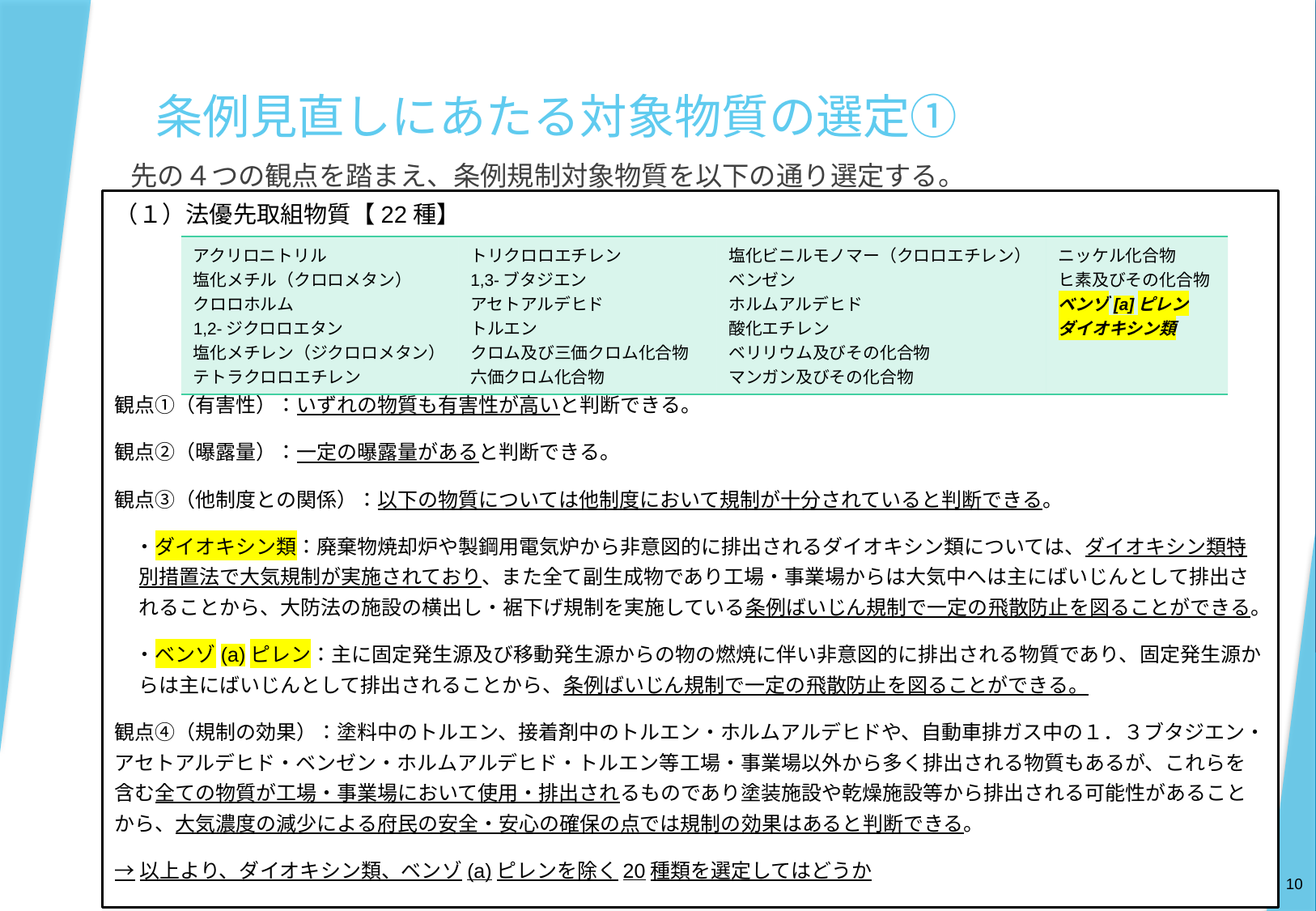

# 条例見直しにあたる対象物質の選定①
先の４つの観点を踏まえ、条例規制対象物質を以下の通り選定する。
（１）法優先取組物質【22種】

観点①（有害性）：いずれの物質も有害性が高いと判断できる。
観点②（曝露量）：一定の曝露量があると判断できる。
観点③（他制度との関係）：以下の物質については他制度において規制が十分されていると判断できる。
　・ダイオキシン類：廃棄物焼却炉や製鋼用電気炉から非意図的に排出されるダイオキシン類については、ダイオキシン類特別措置法で大気規制が実施されており、また全て副生成物であり工場・事業場からは大気中へは主にばいじんとして排出されることから、大防法の施設の横出し・裾下げ規制を実施している条例ばいじん規制で一定の飛散防止を図ることができる。
　・ベンゾ(a)ピレン：主に固定発生源及び移動発生源からの物の燃焼に伴い非意図的に排出される物質であり、固定発生源からは主にばいじんとして排出されることから、条例ばいじん規制で一定の飛散防止を図ることができる。
観点④（規制の効果）：塗料中のトルエン、接着剤中のトルエン・ホルムアルデヒドや、自動車排ガス中の１．３ブタジエン・アセトアルデヒド・ベンゼン・ホルムアルデヒド・トルエン等工場・事業場以外から多く排出される物質もあるが、これらを含む全ての物質が工場・事業場において使用・排出されるものであり塗装施設や乾燥施設等から排出される可能性があることから、大気濃度の減少による府民の安全・安心の確保の点では規制の効果はあると判断できる。
→以上より、ダイオキシン類、ベンゾ(a)ピレンを除く20種類を選定してはどうか
| アクリロニトリル 塩化メチル（クロロメタン） クロロホルム 1,2-ジクロロエタン 塩化メチレン（ジクロロメタン） テトラクロロエチレン | トリクロロエチレン 1,3-ブタジエン アセトアルデヒド トルエン クロム及び三価クロム化合物 六価クロム化合物 | 塩化ビニルモノマー（クロロエチレン） ベンゼン ホルムアルデヒド 酸化エチレン ベリリウム及びその化合物 マンガン及びその化合物 | ニッケル化合物 ヒ素及びその化合物 ベンゾ[a]ピレン ダイオキシン類 |
| --- | --- | --- | --- |

10
10